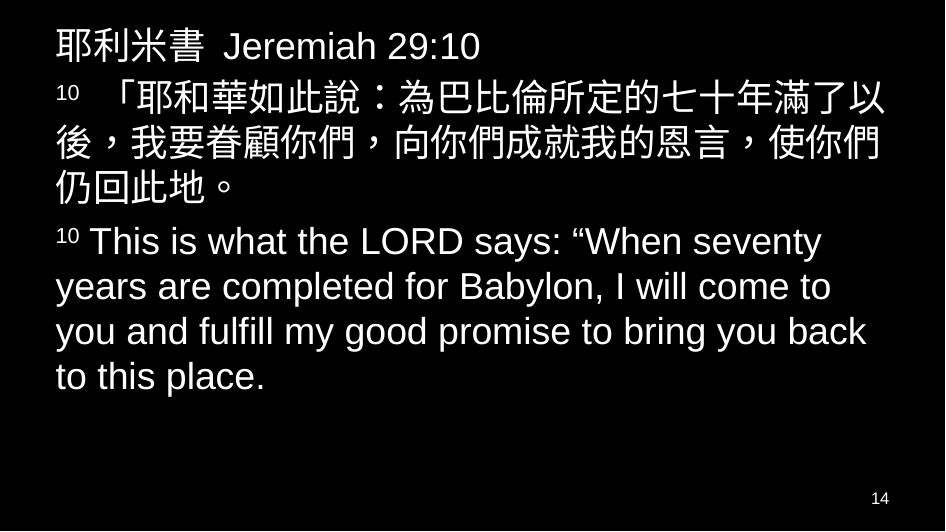

耶利米書 Jeremiah 29:10
10 「耶和華如此說：為巴比倫所定的七十年滿了以後，我要眷顧你們，向你們成就我的恩言，使你們仍回此地。
10 This is what the Lord says: “When seventy years are completed for Babylon, I will come to you and fulfill my good promise to bring you back to this place.

14